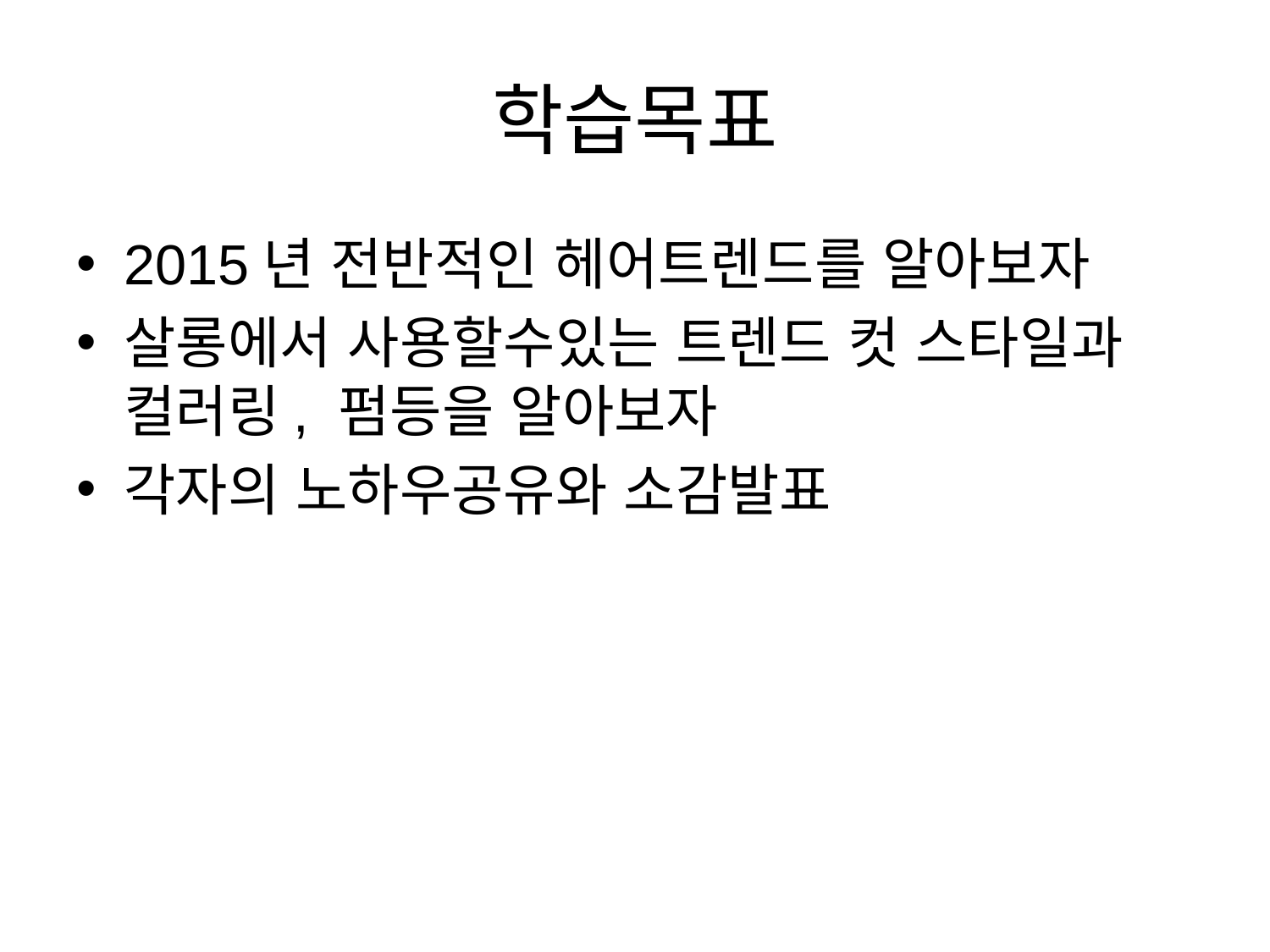

# 학습목표
2015년 전반적인 헤어트렌드를 알아보자
살롱에서 사용할수있는 트렌드 컷 스타일과 컬러링, 펌등을 알아보자
각자의 노하우공유와 소감발표